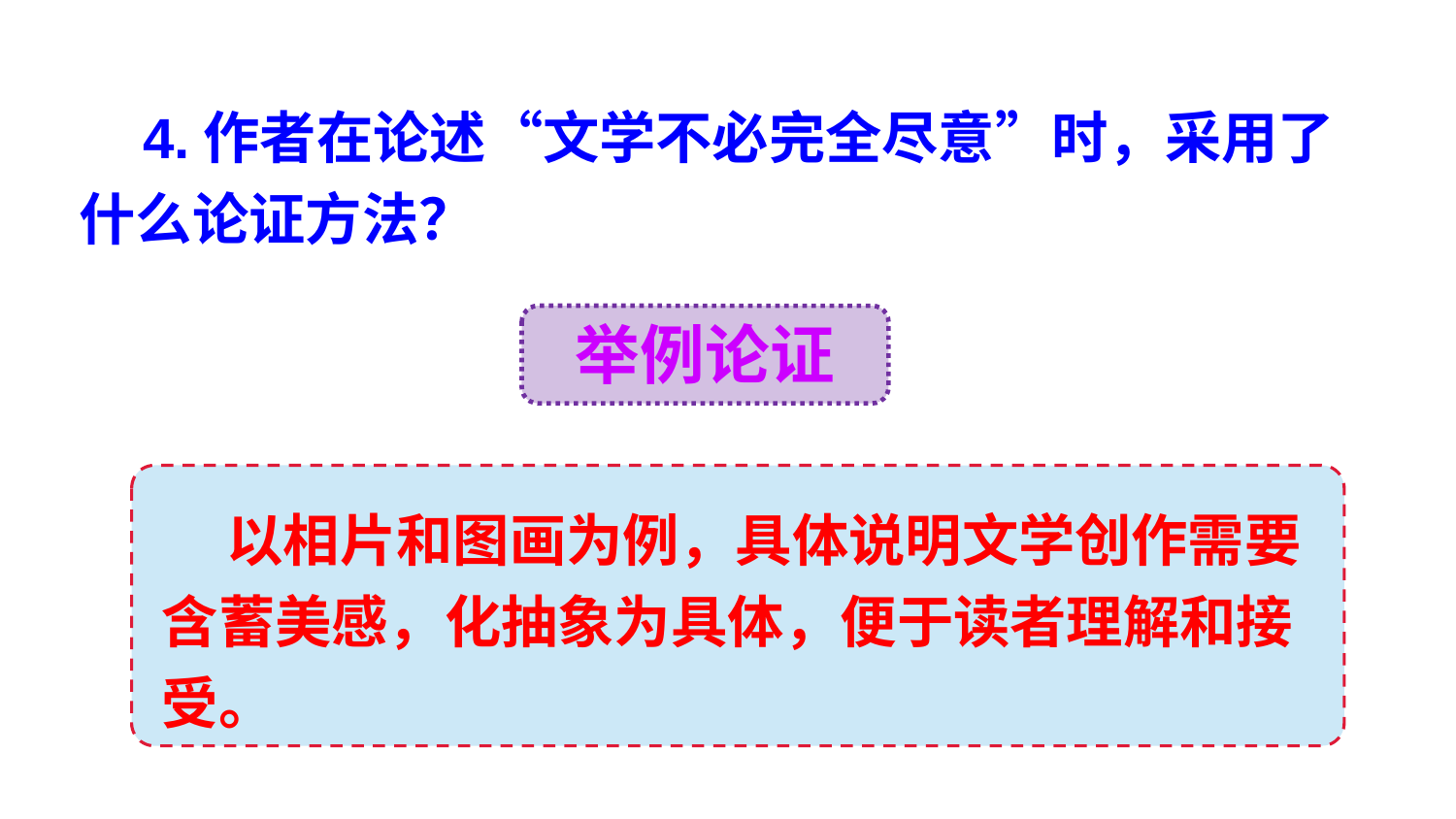

4.作者在论述“文学不必完全尽意”时，采用了什么论证方法？

举例论证

    以相片和图画为例，具体说明文学创作需要含蓄美感，化抽象为具体，便于读者理解和接受。